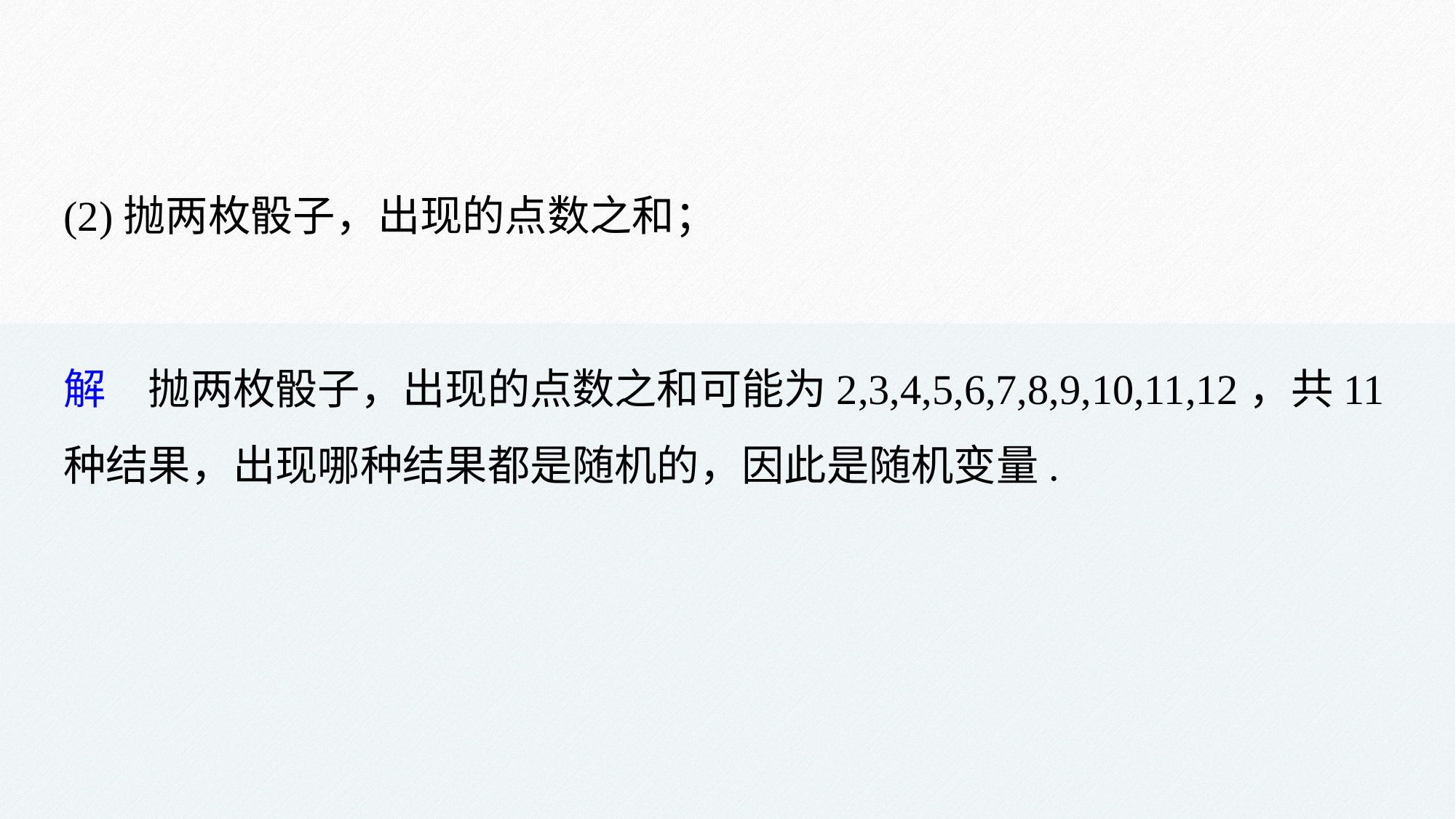

(2)抛两枚骰子，出现的点数之和；
解　抛两枚骰子，出现的点数之和可能为2,3,4,5,6,7,8,9,10,11,12，共11种结果，出现哪种结果都是随机的，因此是随机变量.